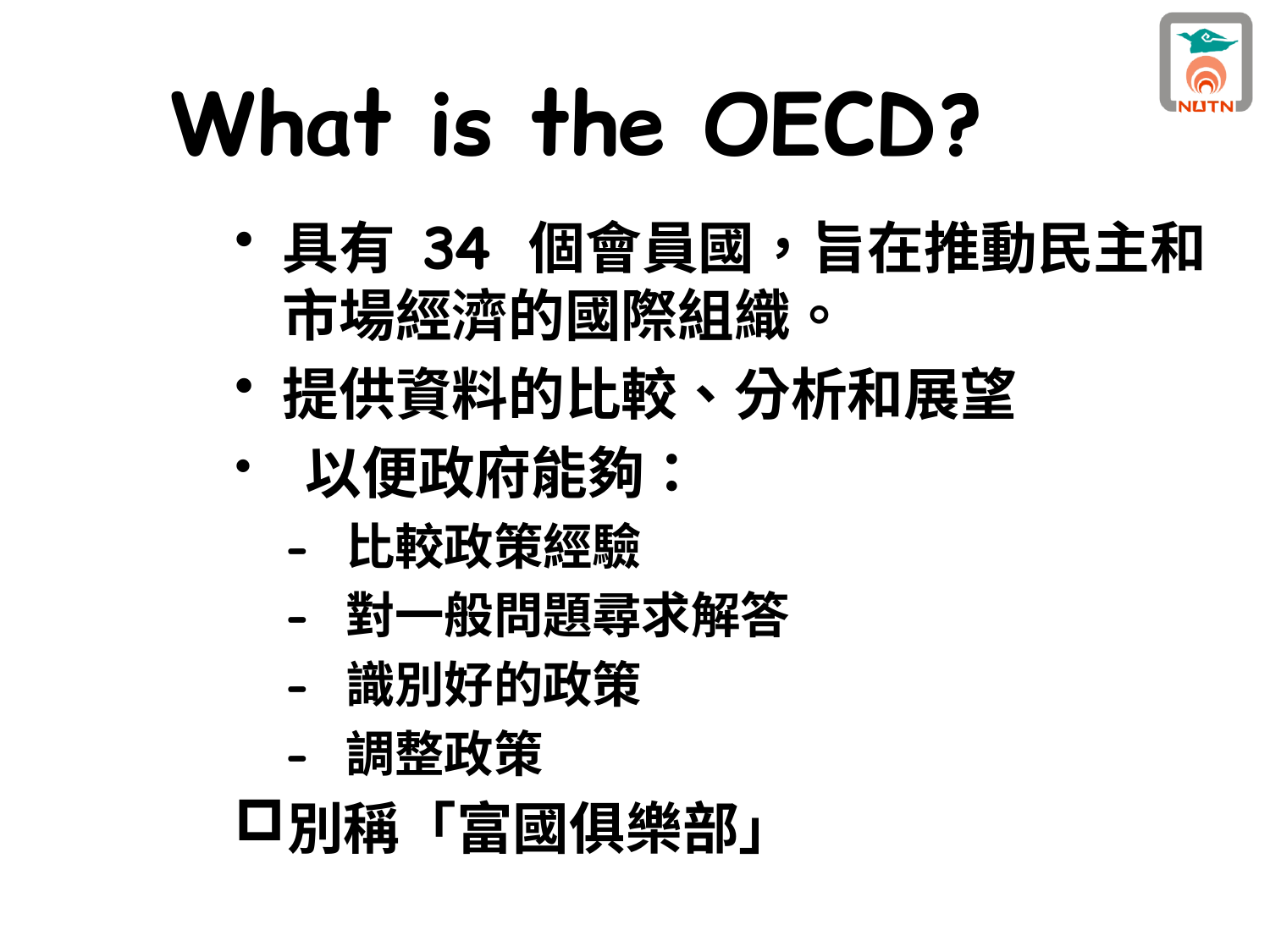

# What is the OECD?
具有 34 個會員國，旨在推動民主和市場經濟的國際組織。
提供資料的比較、分析和展望
 以便政府能夠：
	- 比較政策經驗
	- 對一般問題尋求解答
	- 識別好的政策
	- 調整政策
別稱「富國俱樂部」